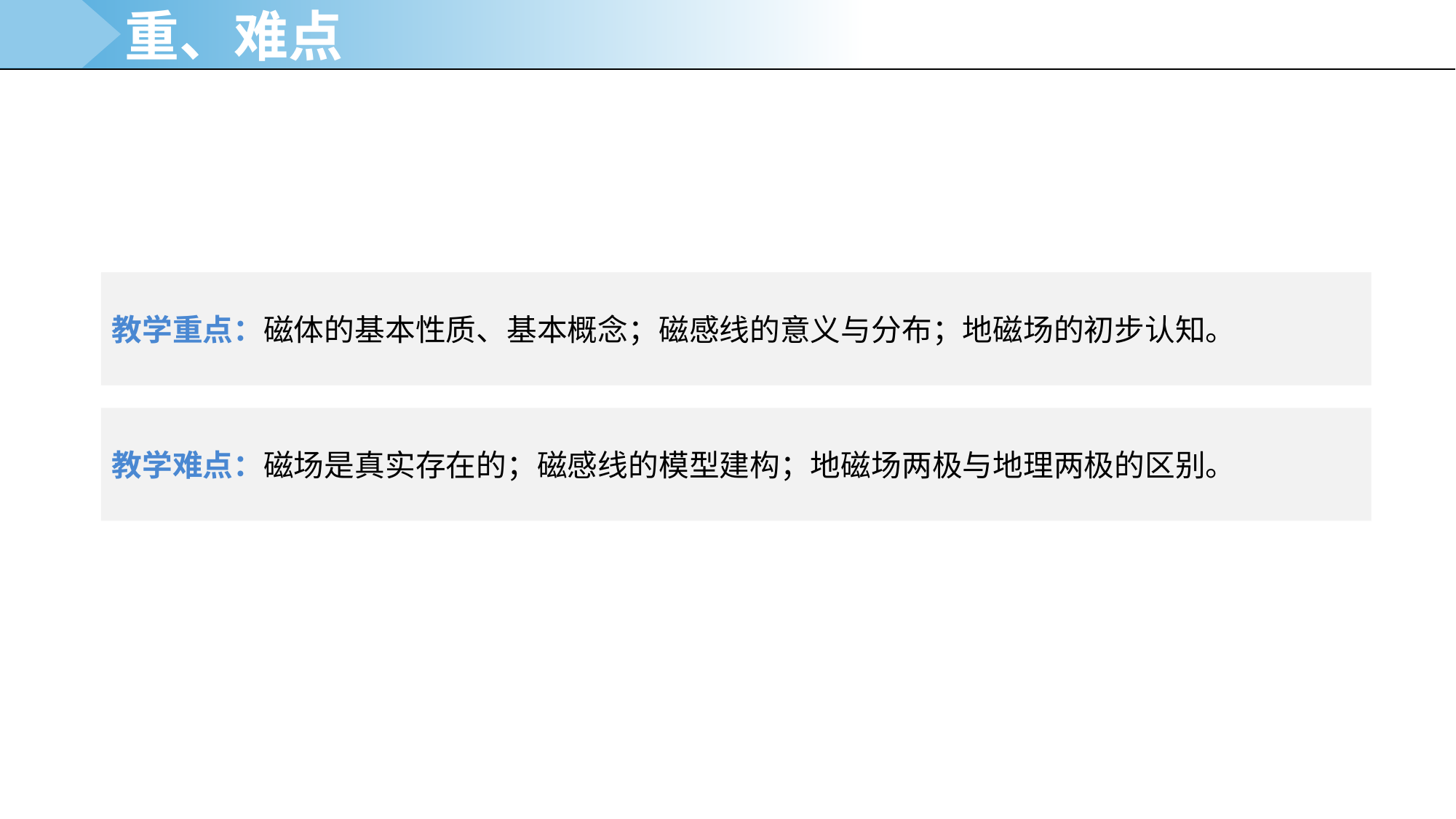

重、难点

教学重点：磁体的基本性质、基本概念；磁感线的意义与分布；地磁场的初步认知。
教学难点：磁场是真实存在的；磁感线的模型建构；地磁场两极与地理两极的区别。